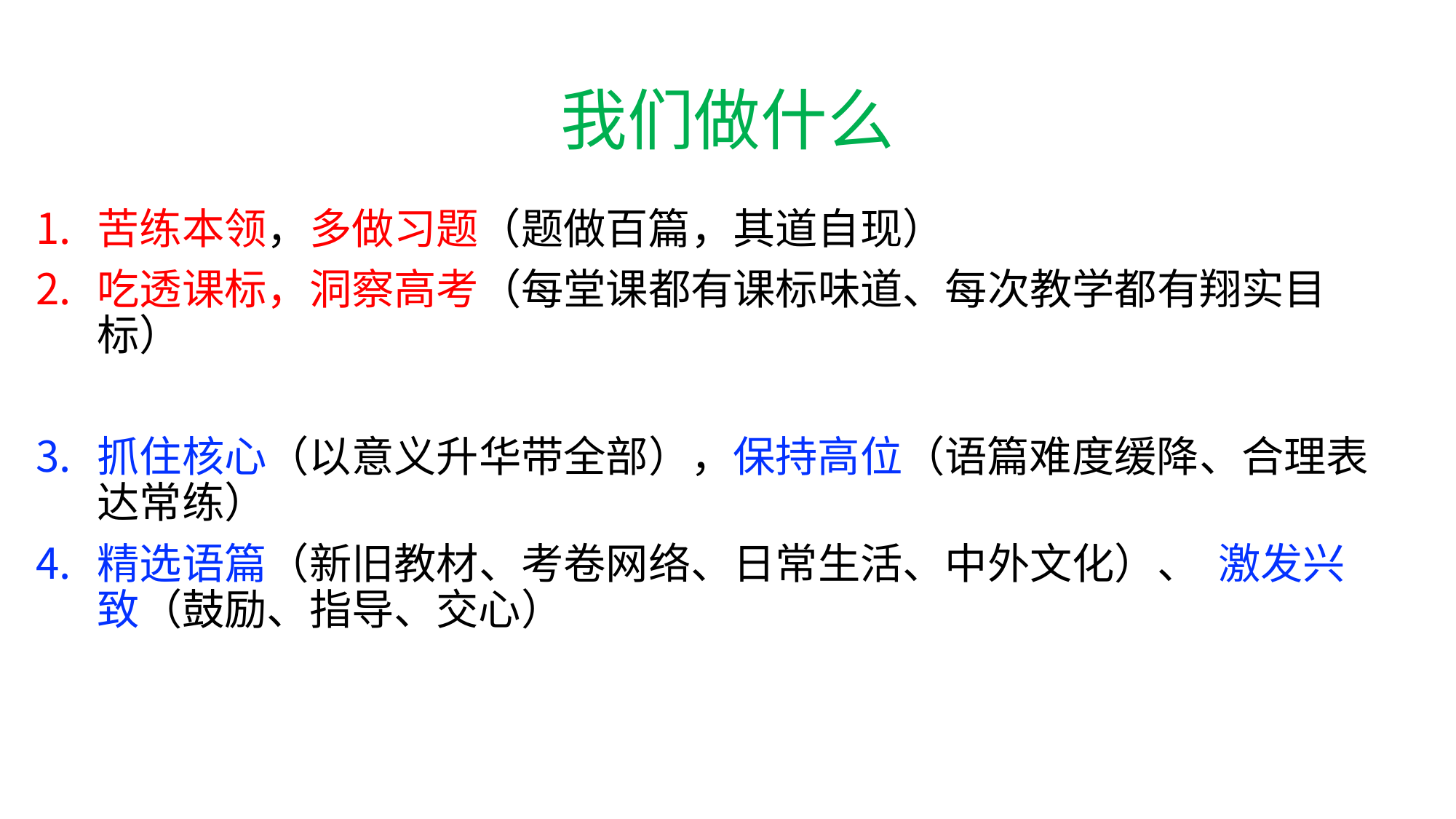

# 我们做什么
苦练本领，多做习题（题做百篇，其道自现）
吃透课标，洞察高考（每堂课都有课标味道、每次教学都有翔实目标）

抓住核心（以意义升华带全部），保持高位（语篇难度缓降、合理表达常练）
精选语篇（新旧教材、考卷网络、日常生活、中外文化）、  激发兴致（鼓励、指导、交心）